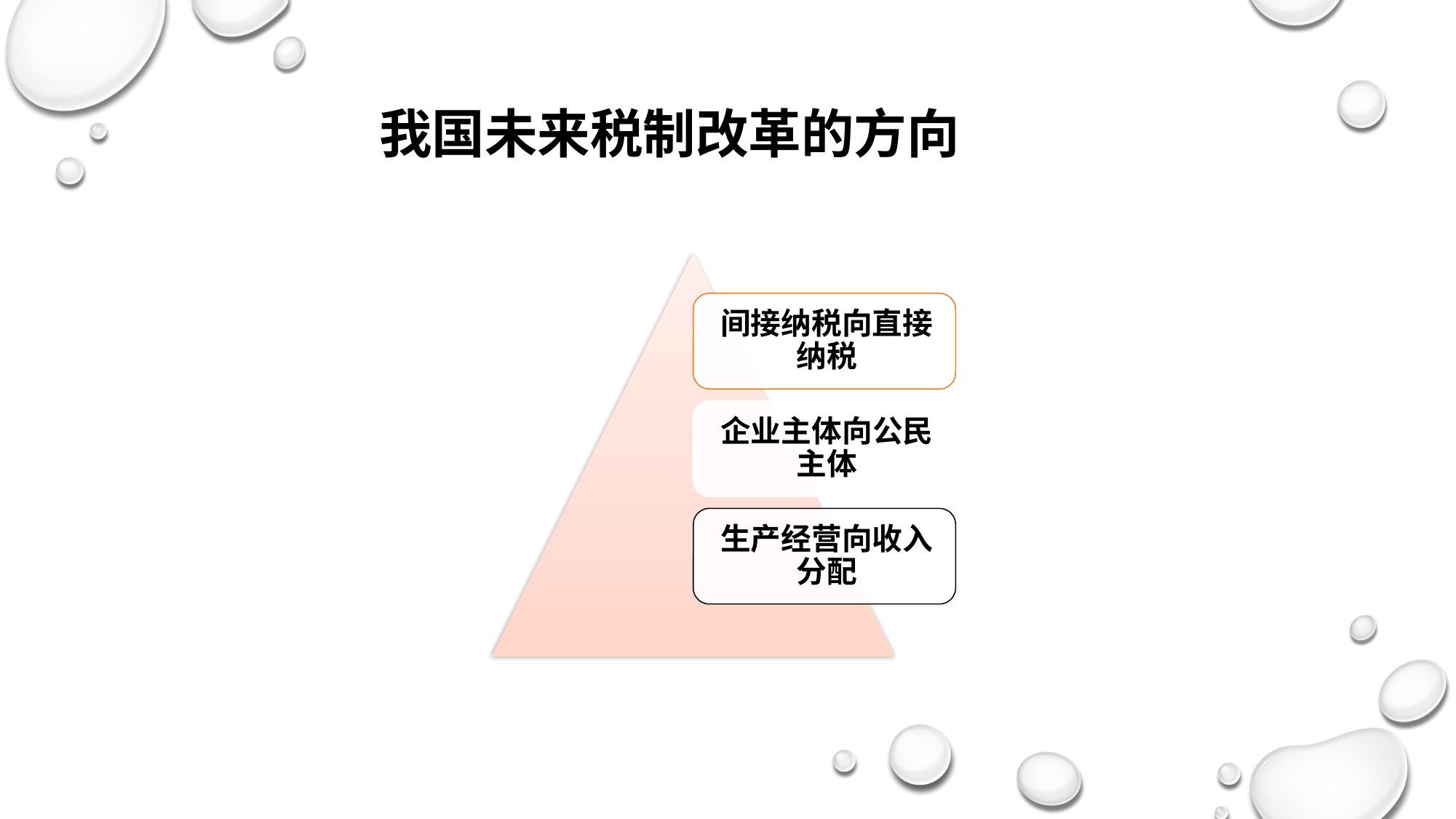

# 我国未来税制改革的方向
间接纳税向直接纳税
企业主体向公民主体
生产经营向收入分配